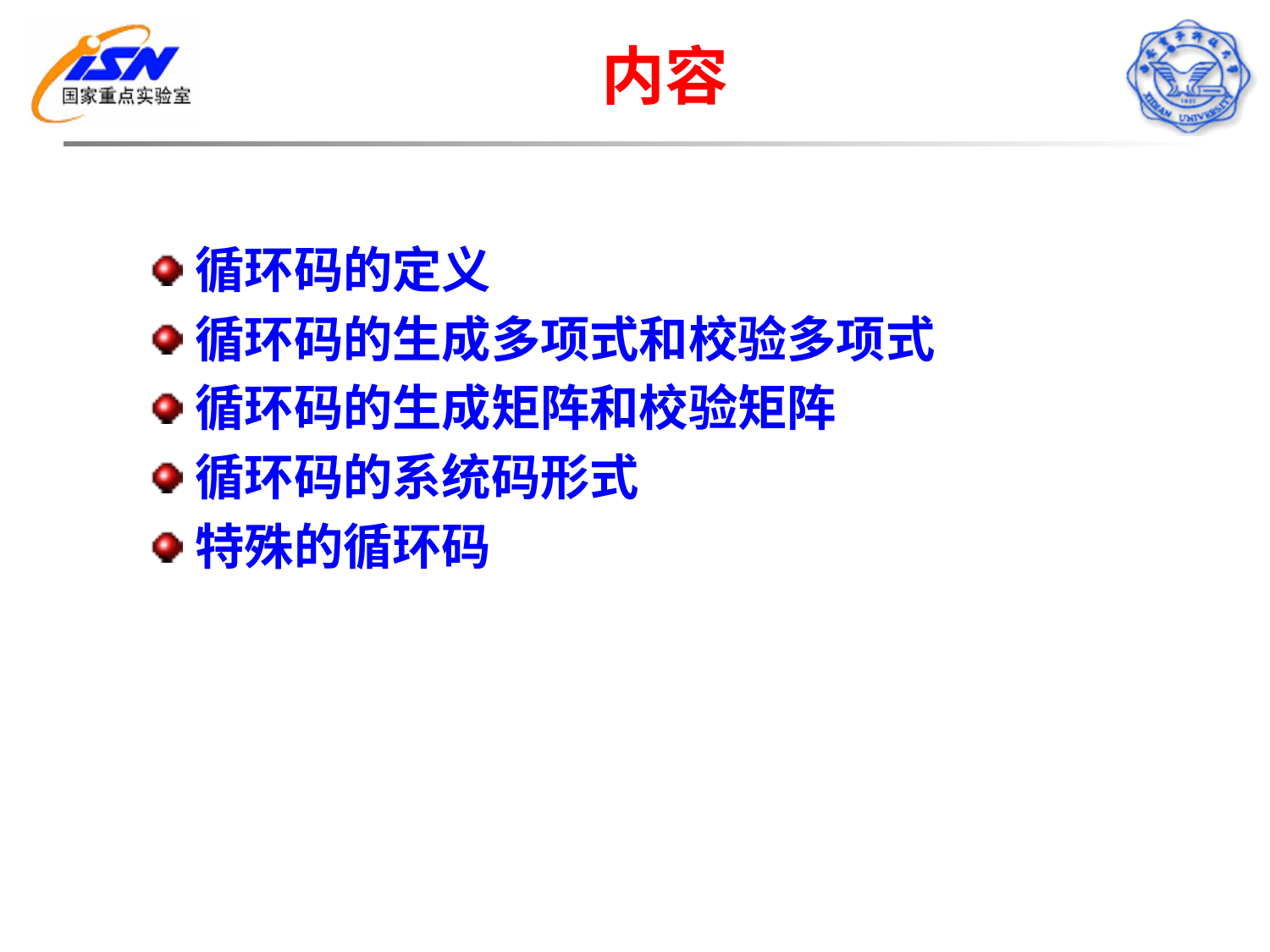

# 内容
循环码的定义
循环码的生成多项式和校验多项式
循环码的生成矩阵和校验矩阵
循环码的系统码形式
特殊的循环码